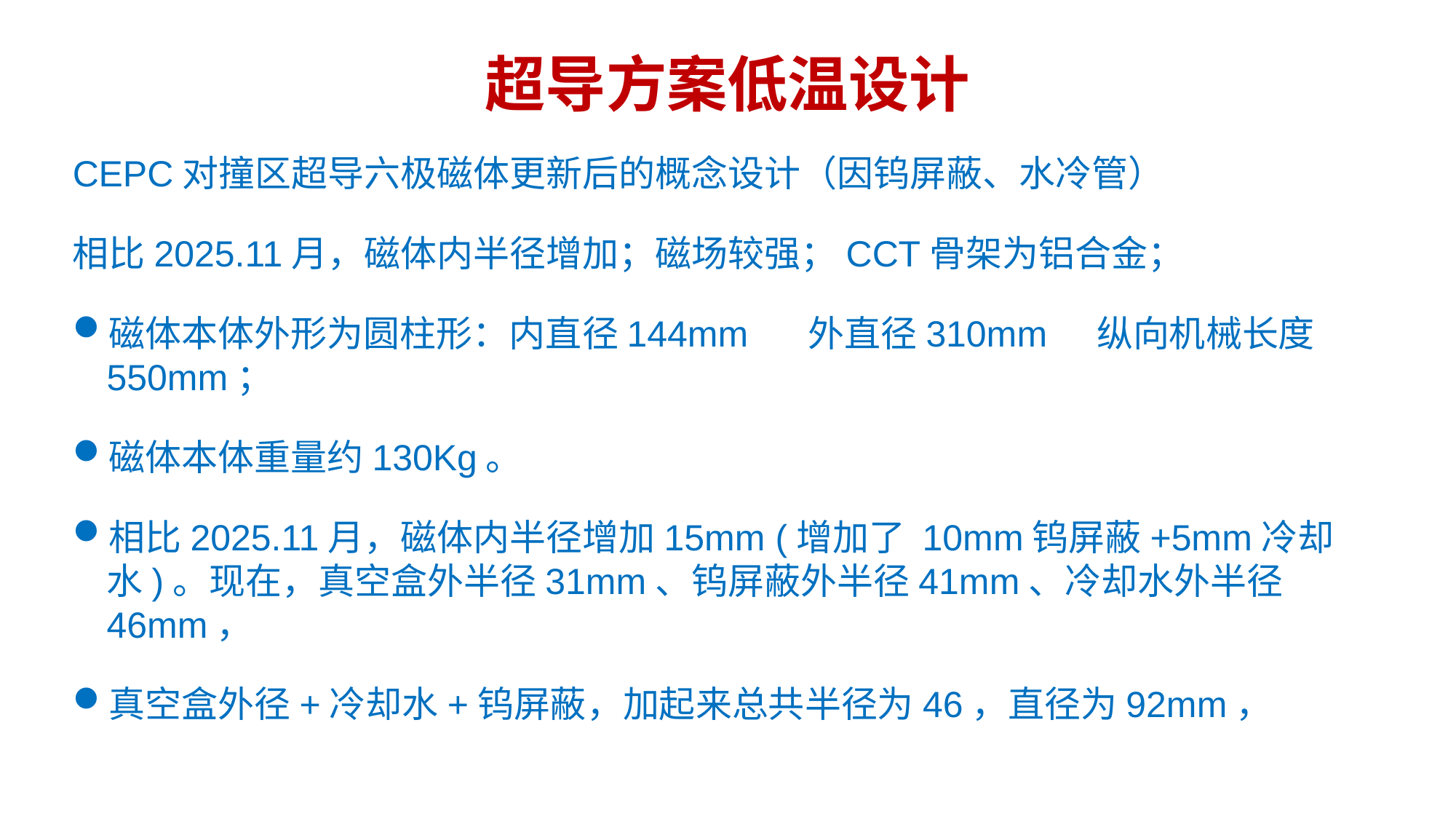

# 超导方案低温设计
CEPC对撞区超导六极磁体更新后的概念设计（因钨屏蔽、水冷管）
相比2025.11月，磁体内半径增加；磁场较强；CCT骨架为铝合金；
磁体本体外形为圆柱形：内直径144mm     外直径310mm    纵向机械长度550mm；
磁体本体重量约130Kg。
相比2025.11月，磁体内半径增加15mm (增加了 10mm钨屏蔽+5mm冷却水)。现在，真空盒外半径31mm、钨屏蔽外半径41mm、冷却水外半径46mm，
真空盒外径+冷却水+钨屏蔽，加起来总共半径为46，直径为92mm，